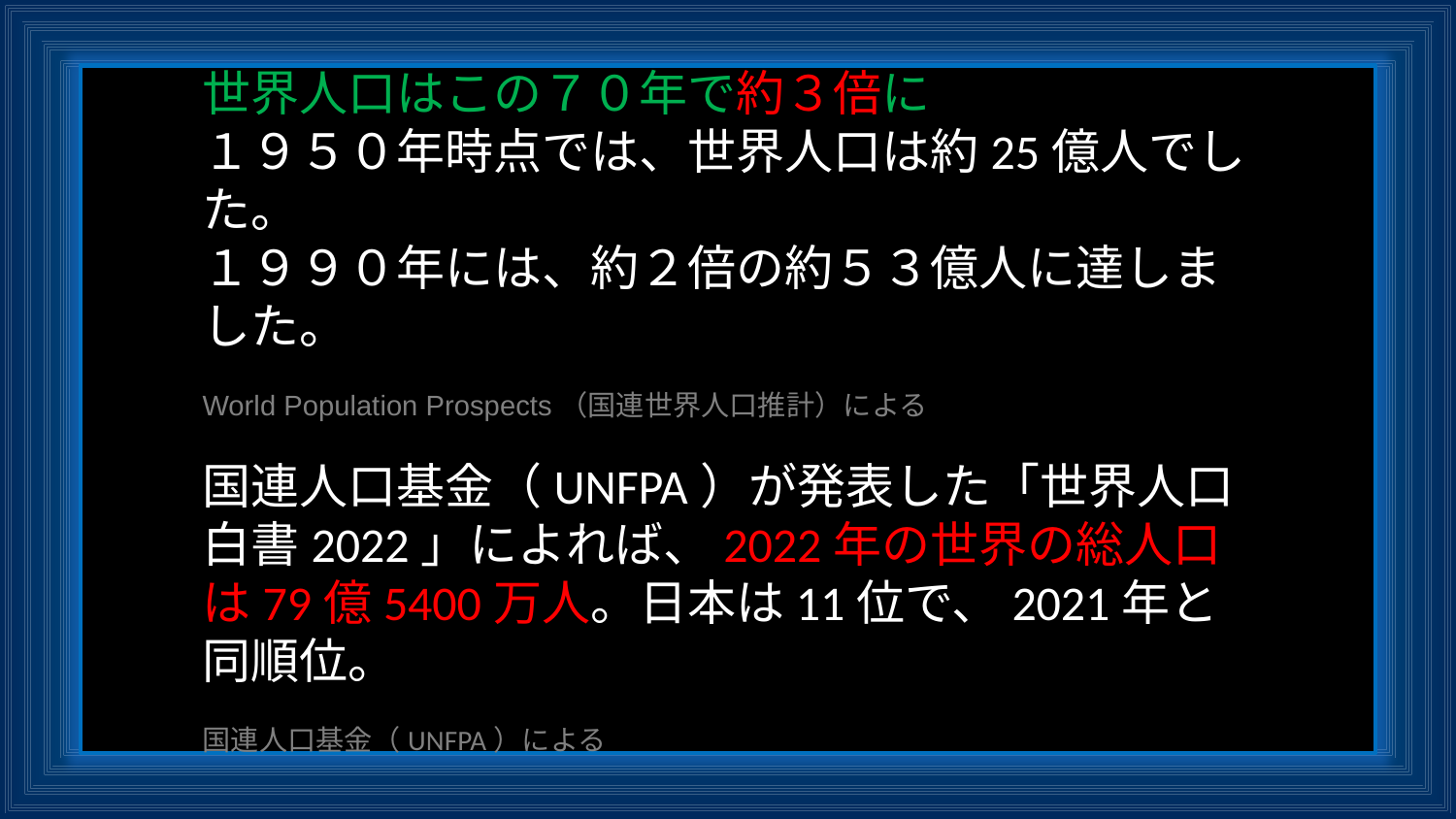

世界人口はこの７０年で約３倍に
１９５０年時点では、世界人口は約25億人でした。
１９９０年には、約２倍の約５３億人に達しました。

World Population Prospects（国連世界人口推計）による

国連人口基金（UNFPA）が発表した「世界人口白書2022」によれば、2022年の世界の総人口は79億5400万人。日本は11位で、2021年と同順位。

国連人口基金（UNFPA）による